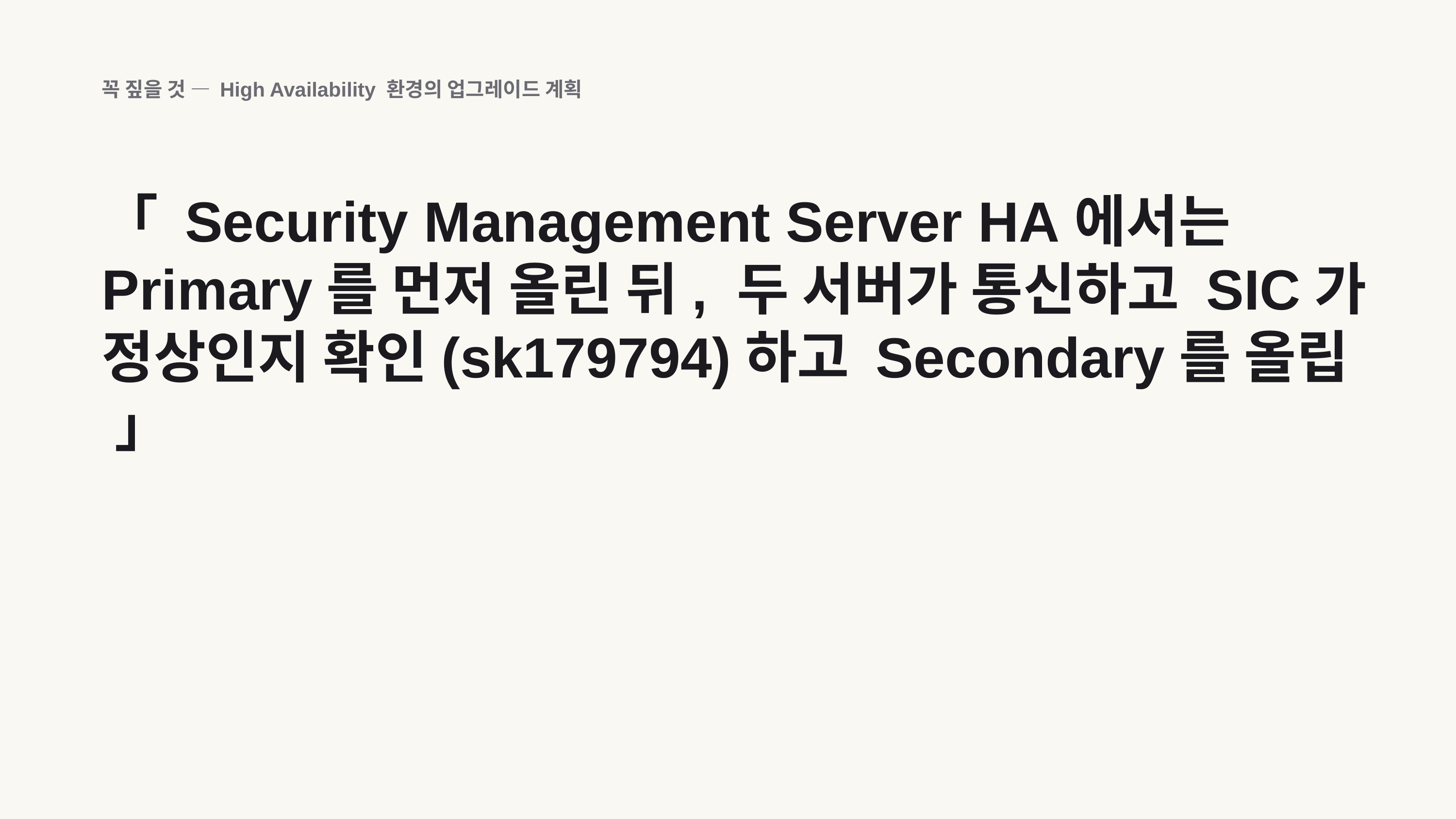

꼭 짚을 것 — High Availability 환경의 업그레이드 계획
「 Security Management Server HA에서는 Primary를 먼저 올린 뒤, 두 서버가 통신하고 SIC가 정상인지 확인(sk179794)하고 Secondary를 올립 」